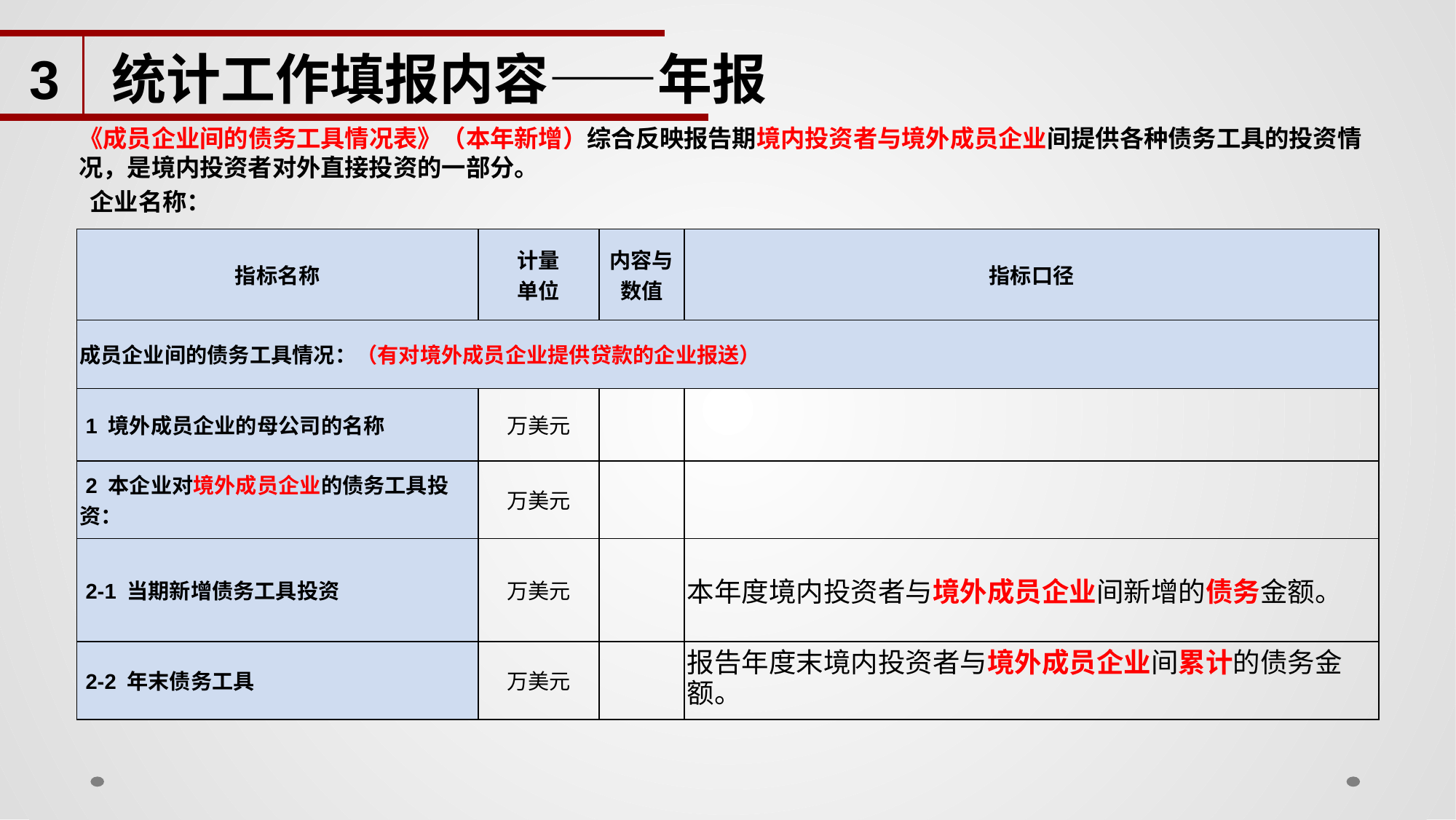

3
统计工作填报内容——年报
《成员企业间的债务工具情况表》（本年新增）综合反映报告期境内投资者与境外成员企业间提供各种债务工具的投资情况，是境内投资者对外直接投资的一部分。
 企业名称：
| 指标名称 | 计量 单位 | 内容与数值 | 指标口径 |
| --- | --- | --- | --- |
| 成员企业间的债务工具情况：（有对境外成员企业提供贷款的企业报送） |  |  |  |
| 1 境外成员企业的母公司的名称 | 万美元 |  |  |
| 2 本企业对境外成员企业的债务工具投资： | 万美元 |  |  |
| 2-1 当期新增债务工具投资 | 万美元 |  | 本年度境内投资者与境外成员企业间新增的债务金额。 |
| 2-2 年末债务工具 | 万美元 |  | 报告年度末境内投资者与境外成员企业间累计的债务金额。 |